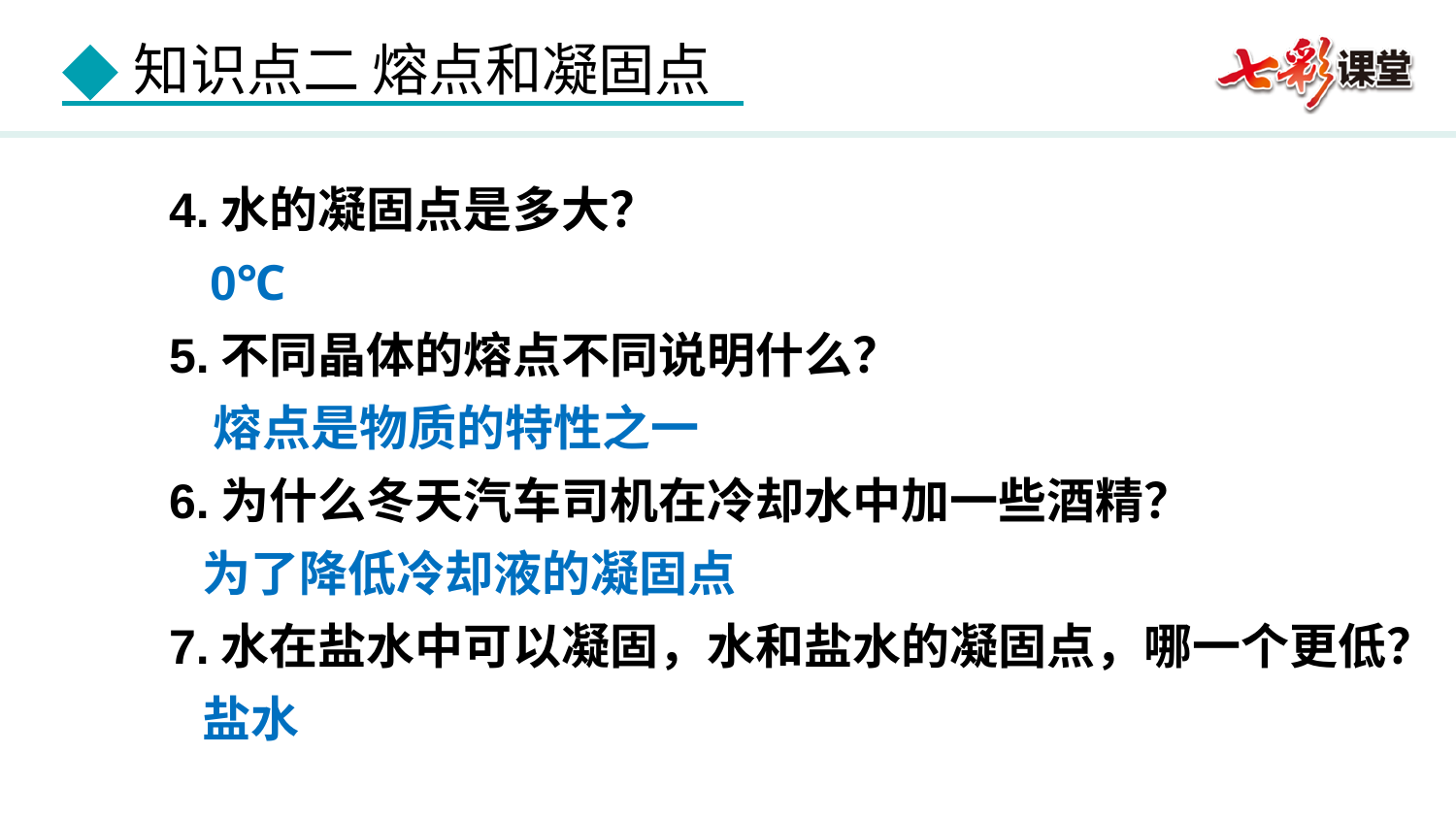

4.水的凝固点是多大？
   0℃
5.不同晶体的熔点不同说明什么？
   熔点是物质的特性之一
6.为什么冬天汽车司机在冷却水中加一些酒精？
  为了降低冷却液的凝固点
7.水在盐水中可以凝固，水和盐水的凝固点，哪一个更低？
  盐水